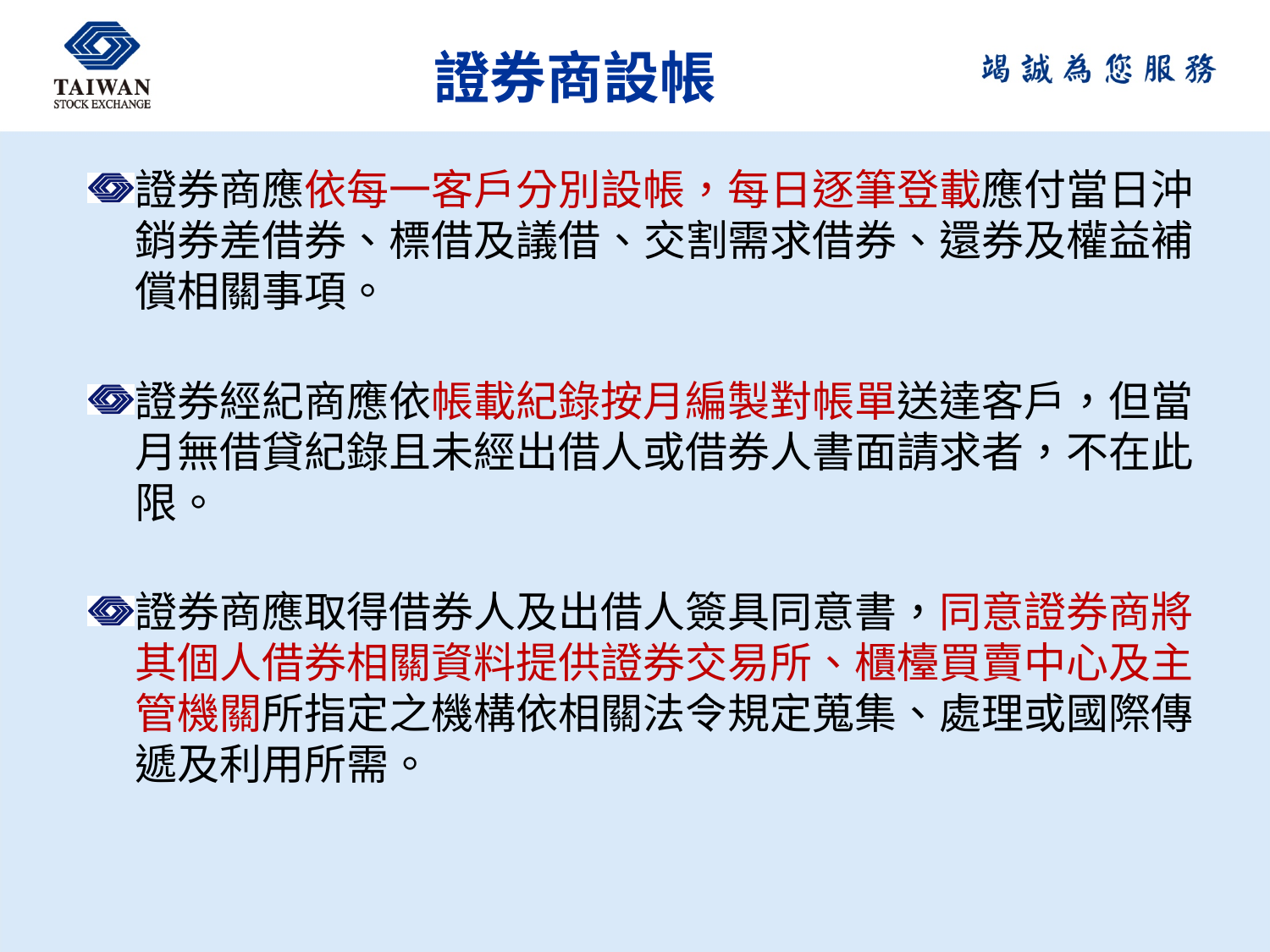

# 證券商設帳
證券商應依每一客戶分別設帳，每日逐筆登載應付當日沖銷券差借券、標借及議借、交割需求借券、還券及權益補償相關事項。
證券經紀商應依帳載紀錄按月編製對帳單送達客戶，但當月無借貸紀錄且未經出借人或借券人書面請求者，不在此限。
證券商應取得借券人及出借人簽具同意書，同意證券商將其個人借券相關資料提供證券交易所、櫃檯買賣中心及主管機關所指定之機構依相關法令規定蒐集、處理或國際傳遞及利用所需。